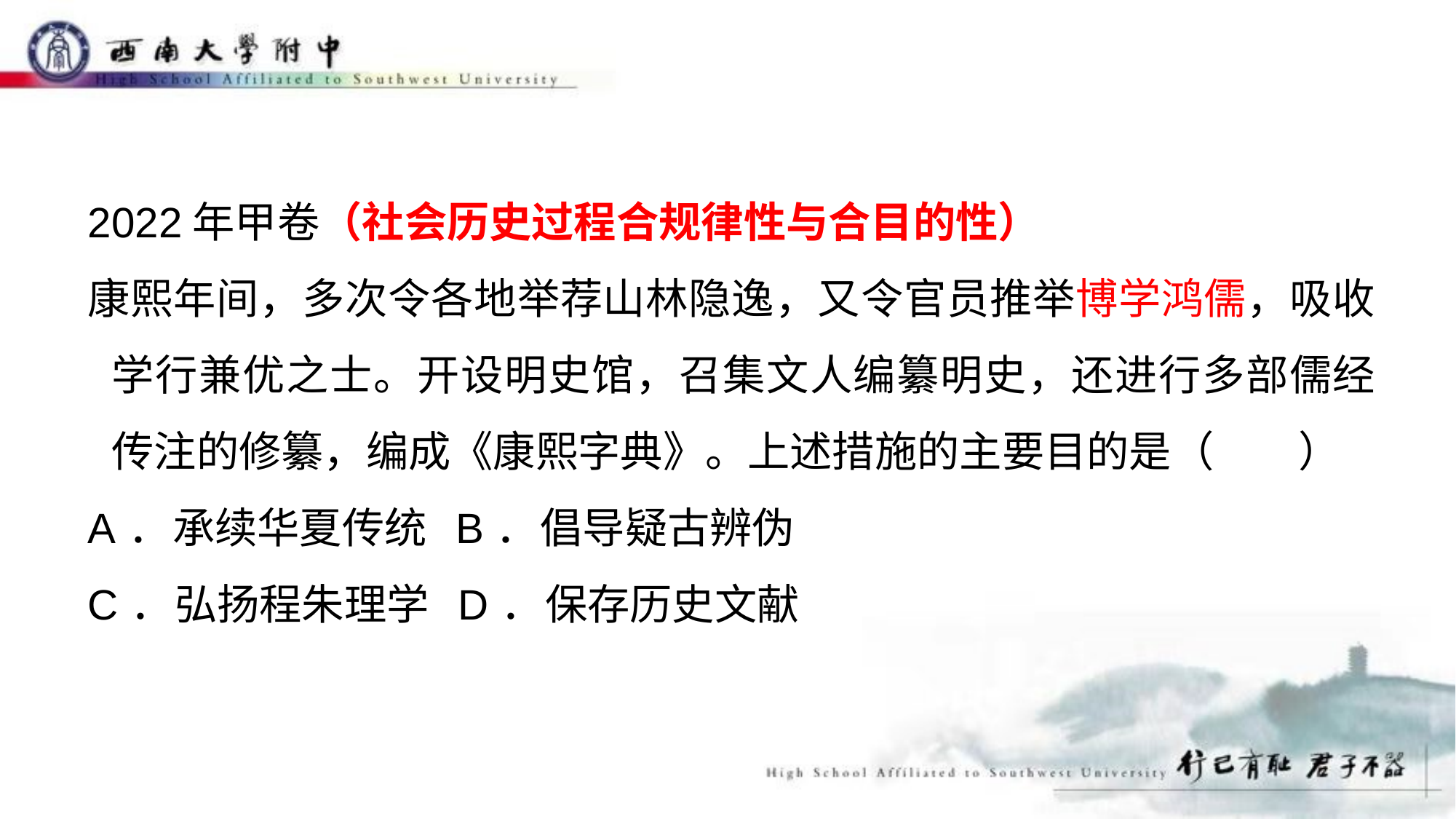

2022年甲卷（社会历史过程合规律性与合目的性）
康熙年间，多次令各地举荐山林隐逸，又令官员推举博学鸿儒，吸收学行兼优之士。开设明史馆，召集文人编纂明史，还进行多部儒经传注的修纂，编成《康熙字典》。上述措施的主要目的是（　　）
A．承续华夏传统  B．倡导疑古辨伪
C．弘扬程朱理学  D．保存历史文献